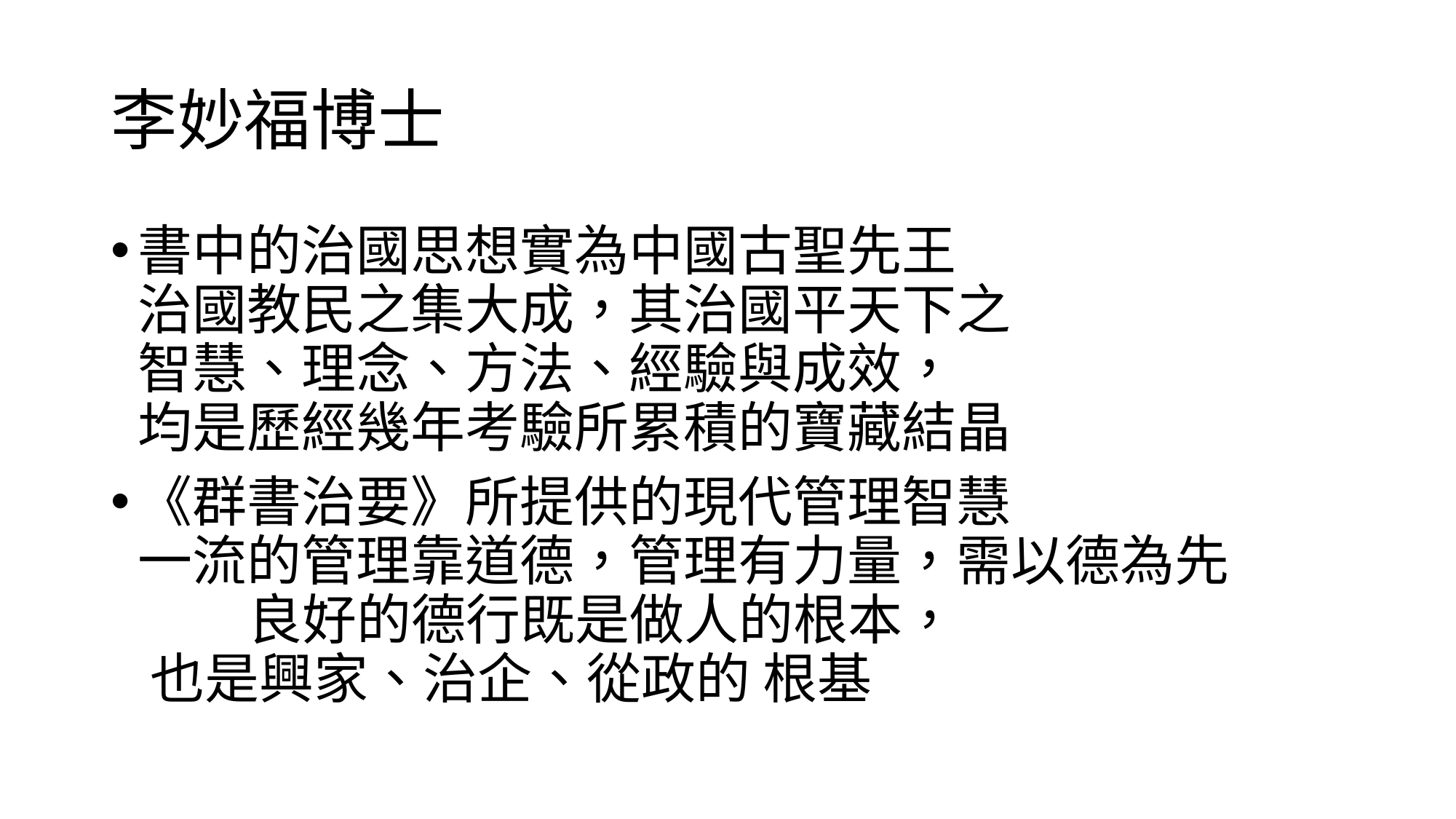

# 李妙福博士
書中的治國思想實為中國古聖先王                                治國教民之集大成，其治國平天下之                           智慧、理念、方法、經驗與成效，                               均是歷經幾年考驗所累積的寶藏結晶
《群書治要》所提供的現代管理智慧                            一流的管理靠道德，管理有力量，需以德為先                   良好的德行既是做人的根本，                                 也是興家、治企、從政的 根基